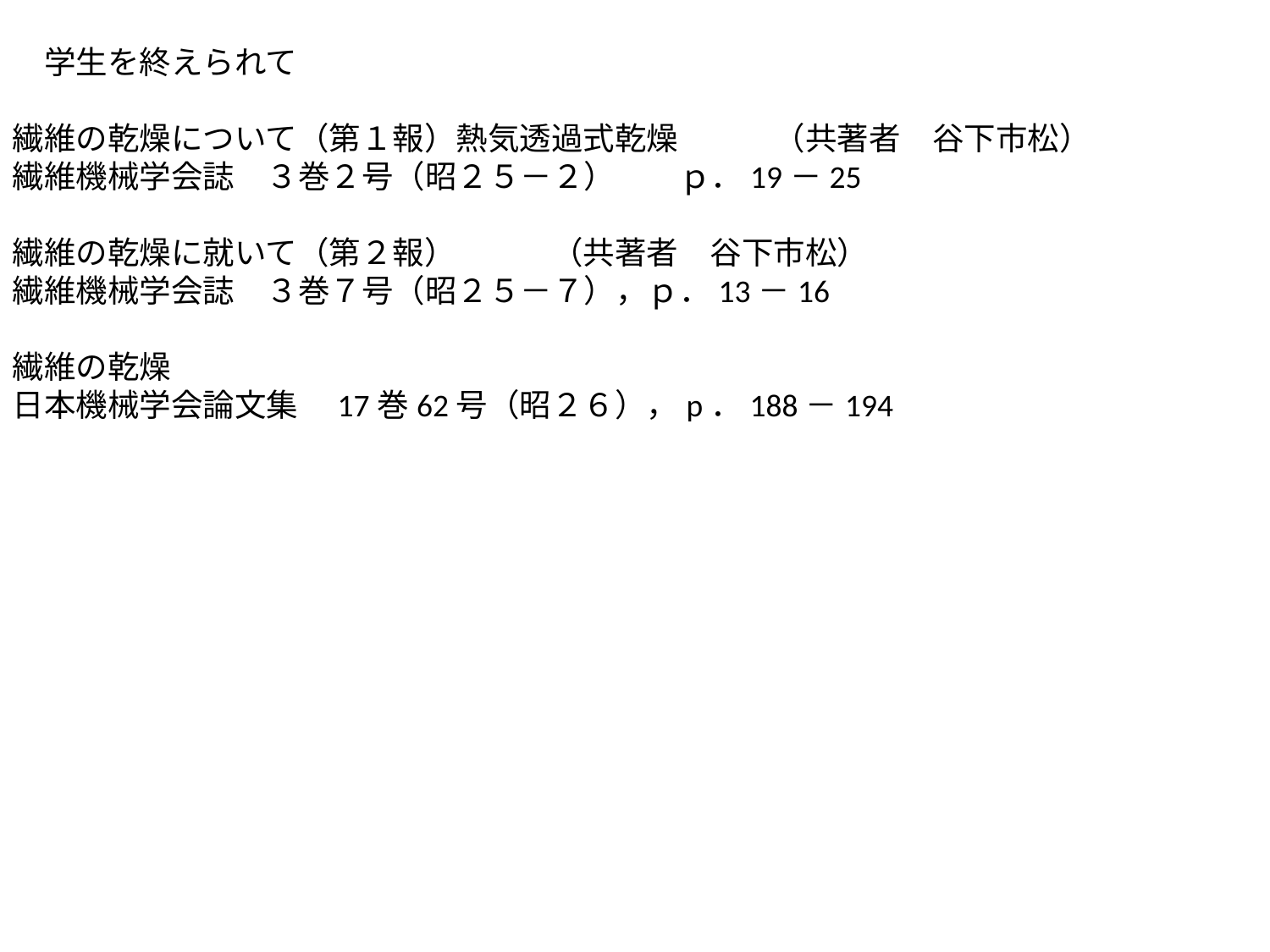

学生を終えられて

繊維の乾燥について（第１報）熱気透過式乾燥　　　（共著者　谷下市松）
繊維機械学会誌　３巻２号（昭２５－２）　　ｐ．19－25

繊維の乾燥に就いて（第２報）　　　（共著者　谷下市松）
繊維機械学会誌　３巻７号（昭２５－７），ｐ．13－16

繊維の乾燥
日本機械学会論文集　17巻62号（昭２６），p．188－194